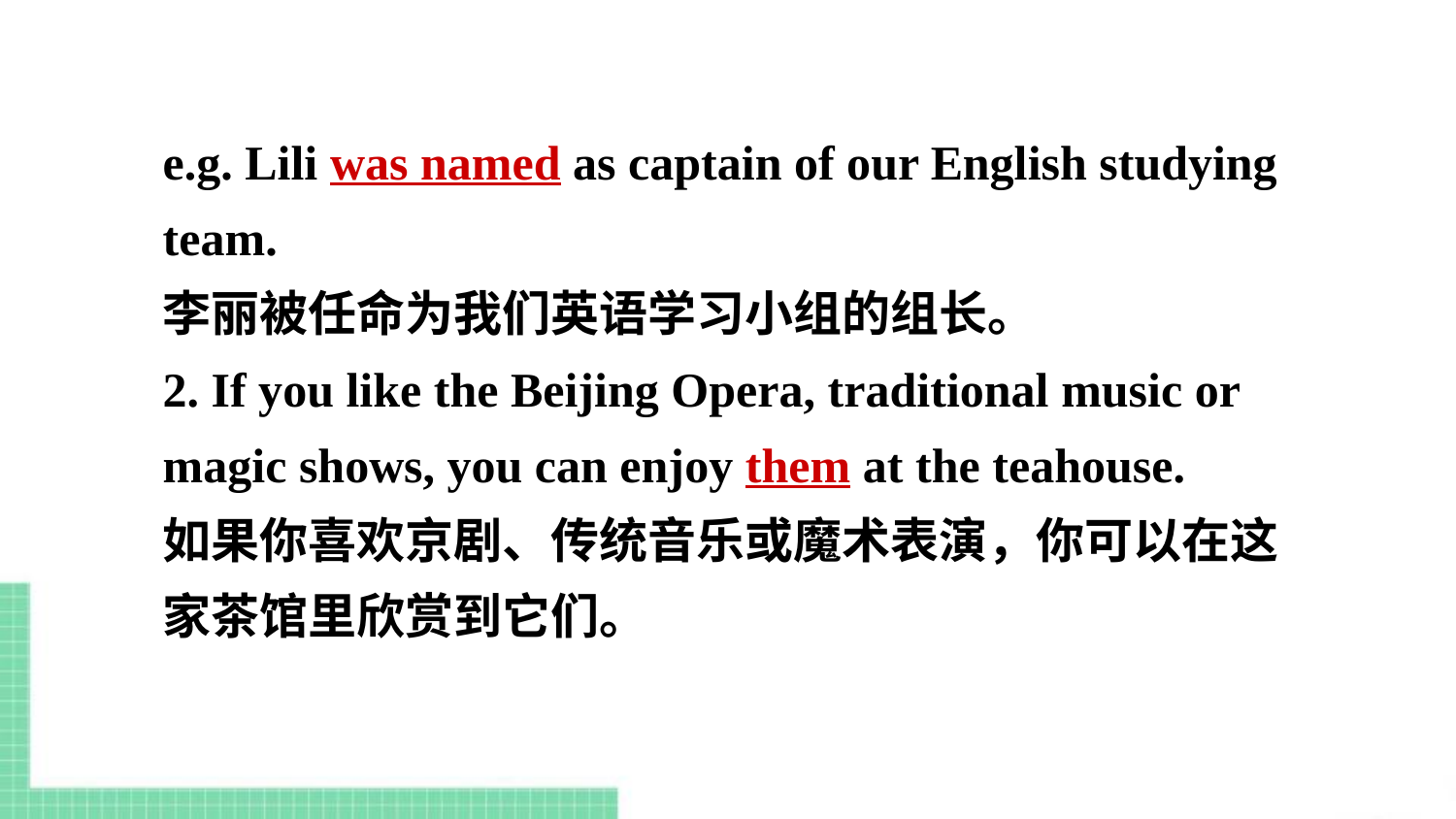

e.g. Lili was named as captain of our English studying team.
李丽被任命为我们英语学习小组的组长。
2. If you like the Beijing Opera, traditional music or magic shows, you can enjoy them at the teahouse.
如果你喜欢京剧、传统音乐或魔术表演，你可以在这家茶馆里欣赏到它们。